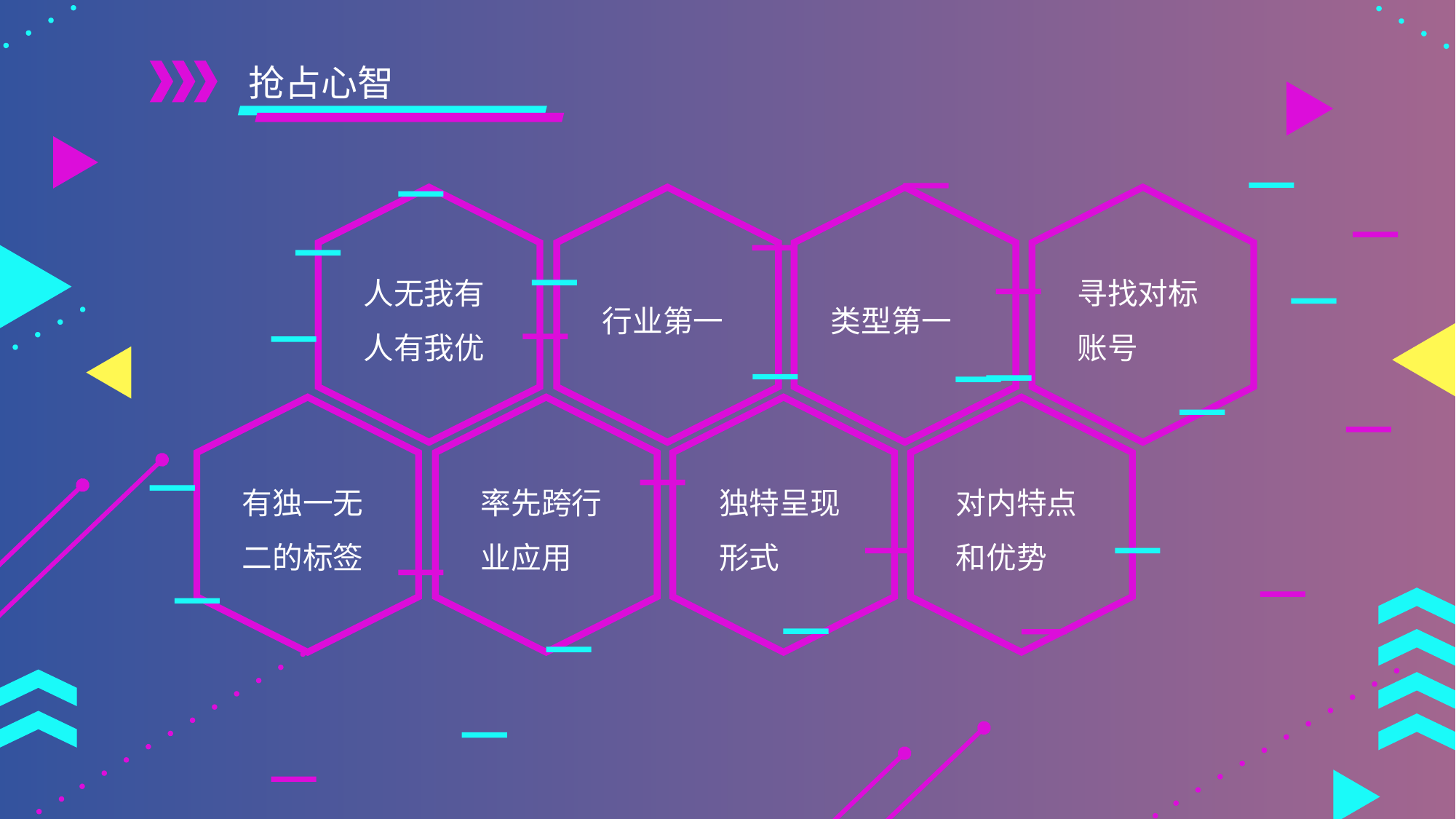

抢占心智

人无我有
人有我优
寻找对标账号

行业第一
类型第一

有独一无二的标签
率先跨行业应用
独特呈现形式
对内特点和优势